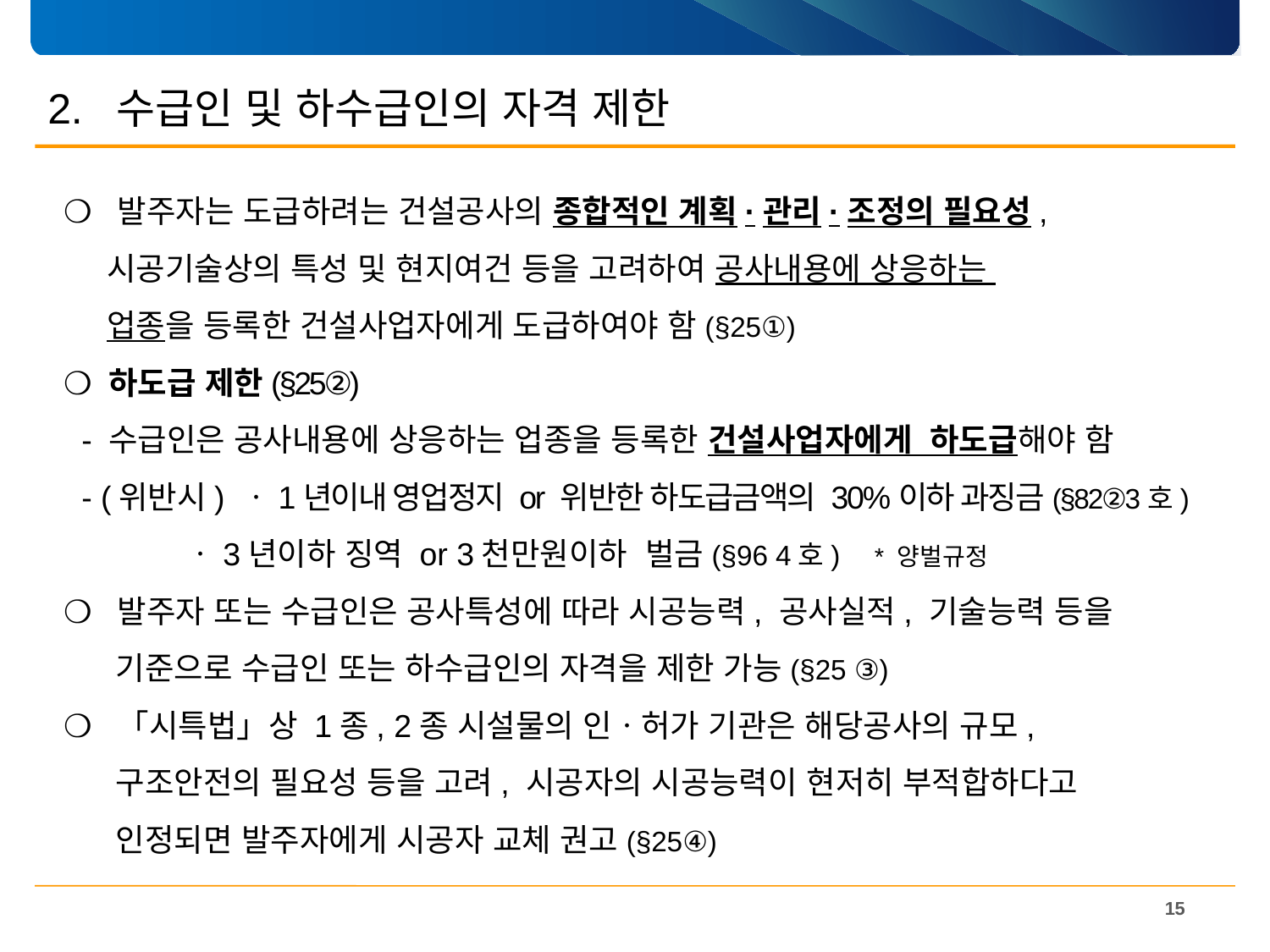

# 2.  수급인 및 하수급인의 자격 제한
 ❍  발주자는 도급하려는 건설공사의 종합적인 계획·관리·조정의 필요성,
     시공기술상의 특성 및 현지여건 등을 고려하여 공사내용에 상응하는
     업종을 등록한 건설사업자에게 도급하여야 함(§25①)
 ❍ 하도급 제한(§25②)
   - 수급인은 공사내용에 상응하는 업종을 등록한 건설사업자에게  하도급해야 함
   - (위반시) ㆍ1년이내 영업정지 or 위반한 하도급금액의 30%이하 과징금(§82②3호)
                                 ㆍ3년이하 징역 or 3천만원이하  벌금(§96 4호)    * 양벌규정
 ❍  발주자 또는 수급인은 공사특성에 따라 시공능력, 공사실적, 기술능력 등을
      기준으로 수급인 또는 하수급인의 자격을 제한 가능(§25 ③)
 ❍  「시특법」상 1종, 2종 시설물의 인ㆍ허가 기관은 해당공사의 규모,
      구조안전의 필요성 등을 고려, 시공자의 시공능력이 현저히 부적합하다고
      인정되면 발주자에게 시공자 교체 권고(§25④)